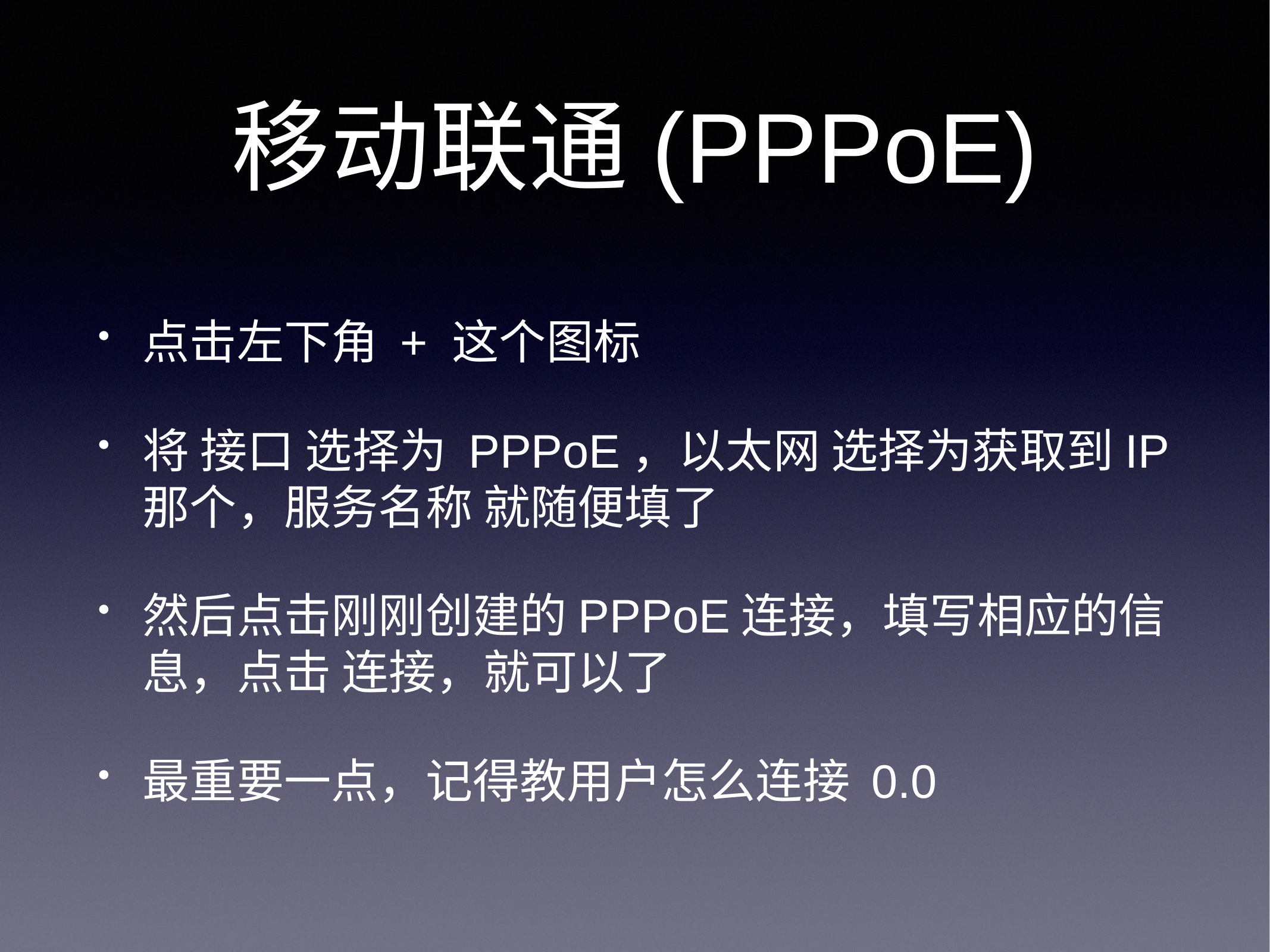

# 移动联通(PPPoE)
点击左下角 + 这个图标
将 接口 选择为 PPPoE，以太网 选择为获取到IP那个，服务名称 就随便填了
然后点击刚刚创建的PPPoE连接，填写相应的信息，点击 连接，就可以了
最重要一点，记得教用户怎么连接 0.0